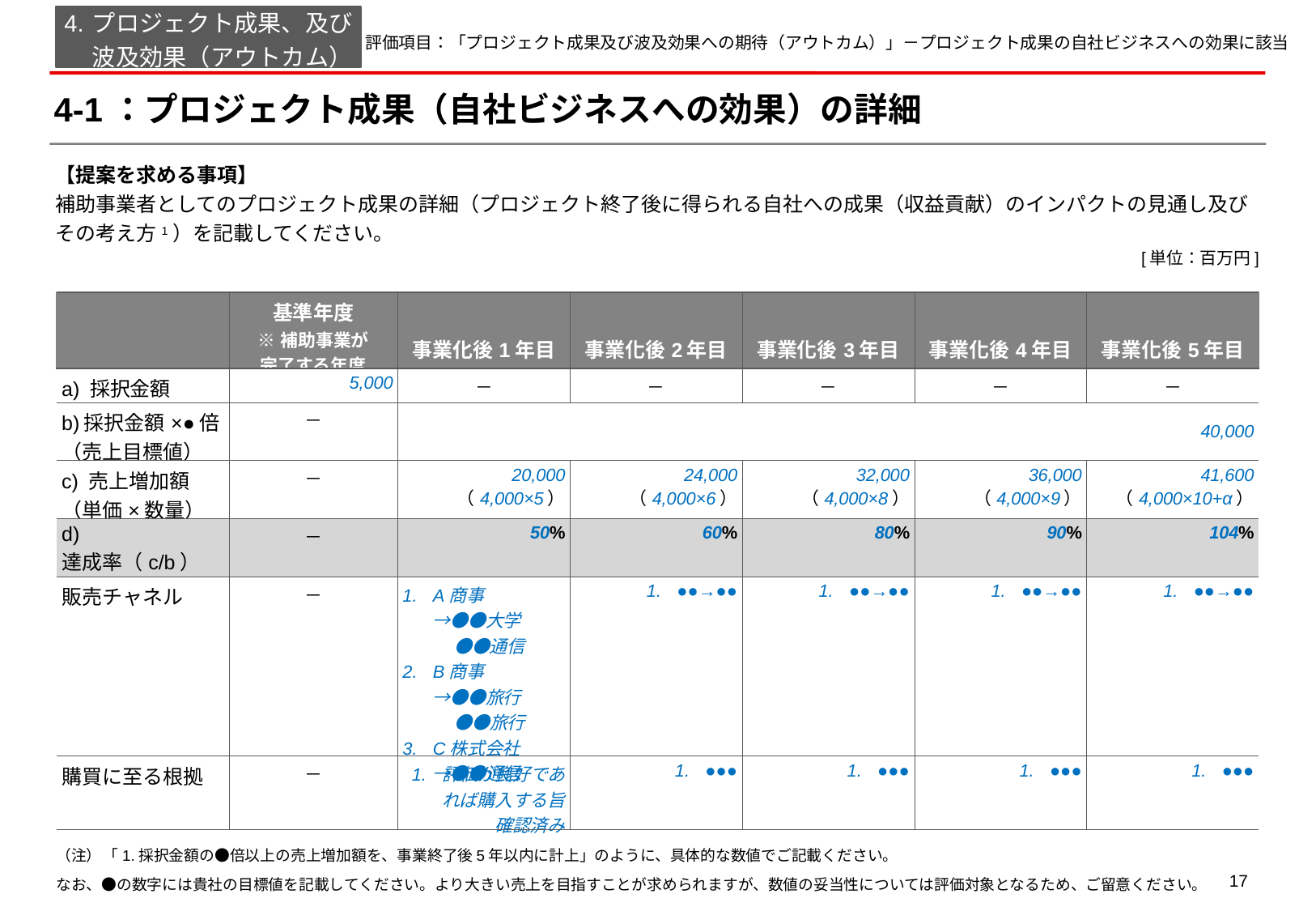

プロジェクト成果、及び
波及効果（アウトカム）
評価項目：「プロジェクト成果及び波及効果への期待（アウトカム）」－プロジェクト成果の自社ビジネスへの効果に該当
# 4-1：プロジェクト成果（自社ビジネスへの効果）の詳細
【提案を求める事項】
補助事業者としてのプロジェクト成果の詳細（プロジェクト終了後に得られる自社への成果（収益貢献）のインパクトの見通し及びその考え方1）を記載してください。

　[単位：百万円]

|  | 基準年度 ※補助事業が 完了する年度 | 事業化後1年目 | 事業化後2年目 | 事業化後3年目 | 事業化後4年目 | 事業化後5年目 |
| --- | --- | --- | --- | --- | --- | --- |
| a) 採択金額 | 5,000 | － | － | － | － | － |
| b)採択金額×●倍 （売上目標値） | － | 40,000 |  |  |  |  |
| c) 売上増加額 （単価×数量） | － | 20,000 （4,000×5） | 24,000 （4,000×6） | 32,000 （4,000×8） | 36,000 （4,000×9） | 41,600 （4,000×10+α） |
| d) 達成率（c/b） | － | 50% | 60% | 80% | 90% | 104% |
| 販売チャネル | － | A商事 →●●大学 　 ●●通信 B商事 →●●旅行 　 ●●旅行 C株式会社 →●●通信 | ●●→●● | ●●→●● | ●●→●● | ●●→●● |
| 購買に至る根拠 | － | 評価が良好であれば購入する旨確認済み | ●●● | ●●● | ●●● | ●●● |
（注）	「1.採択金額の●倍以上の売上増加額を、事業終了後5年以内に計上」のように、具体的な数値でご記載ください。
なお、●の数字には貴社の目標値を記載してください。より大きい売上を目指すことが求められますが、数値の妥当性については評価対象となるため、ご留意ください。